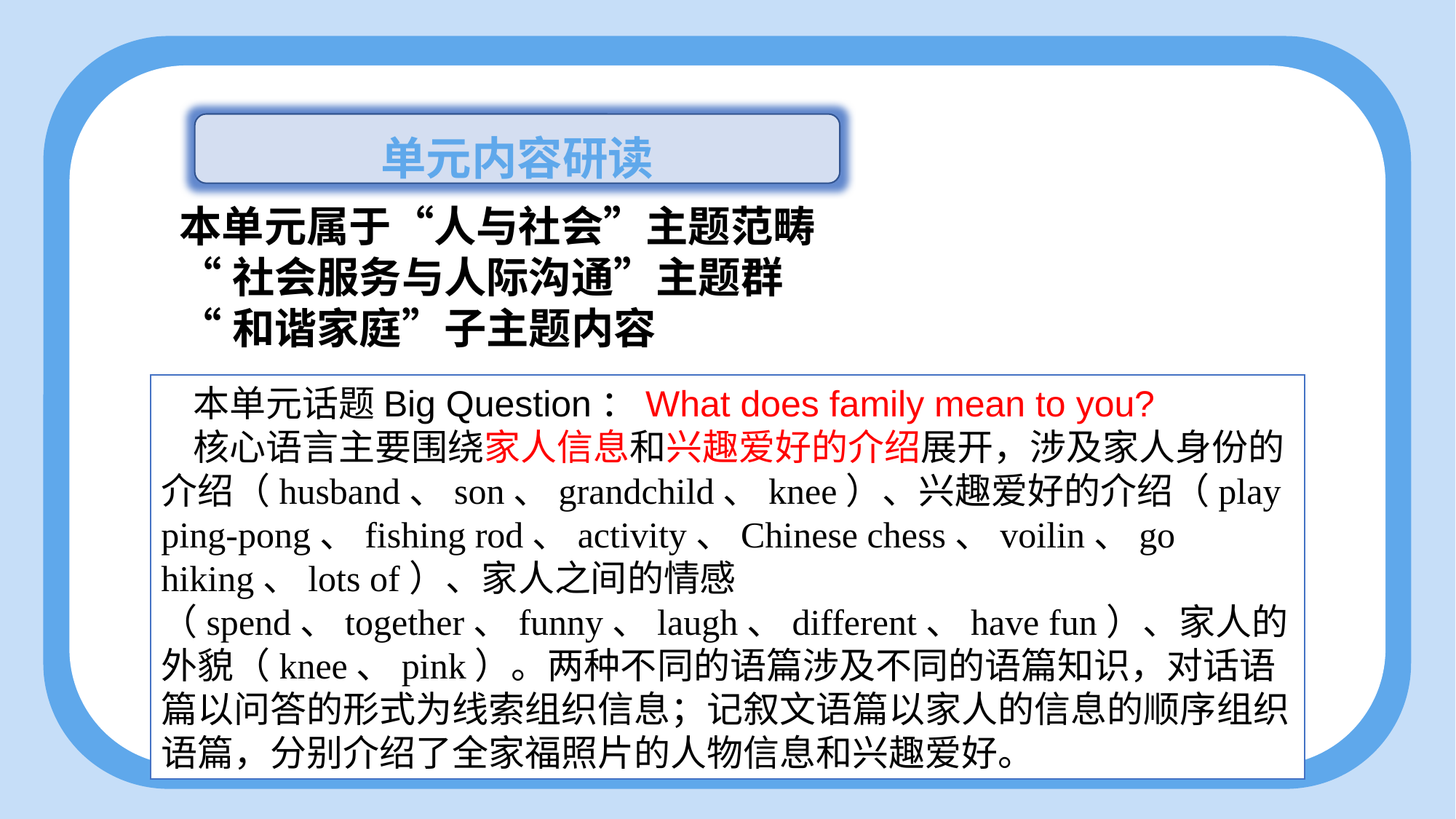

单元内容研读
本单元属于“人与社会”主题范畴
“社会服务与人际沟通”主题群
“和谐家庭”子主题内容
本单元话题Big Question：What does family mean to you?
核心语言主要围绕家人信息和兴趣爱好的介绍展开，涉及家人身份的介绍（husband、son、grandchild、knee）、兴趣爱好的介绍（play ping-pong、fishing rod、activity、Chinese chess、voilin、go hiking、lots of）、家人之间的情感（spend、together、funny、laugh、different、have fun）、家人的外貌（knee、pink）。两种不同的语篇涉及不同的语篇知识，对话语篇以问答的形式为线索组织信息；记叙文语篇以家人的信息的顺序组织语篇，分别介绍了全家福照片的人物信息和兴趣爱好。